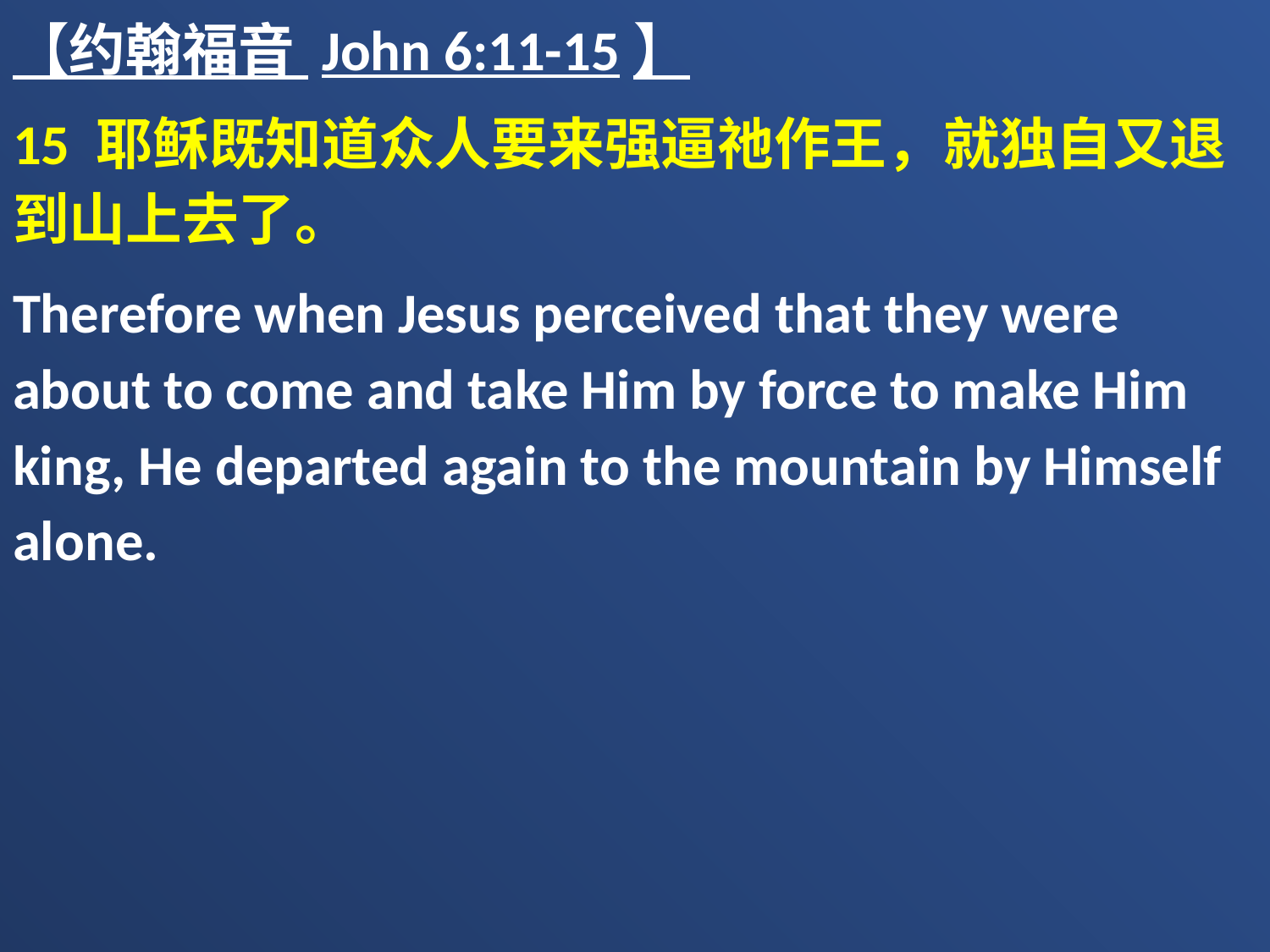

【约翰福音 John 6:11-15】
15 耶稣既知道众人要来强逼祂作王，就独自又退到山上去了。
Therefore when Jesus perceived that they were about to come and take Him by force to make Him king, He departed again to the mountain by Himself alone.